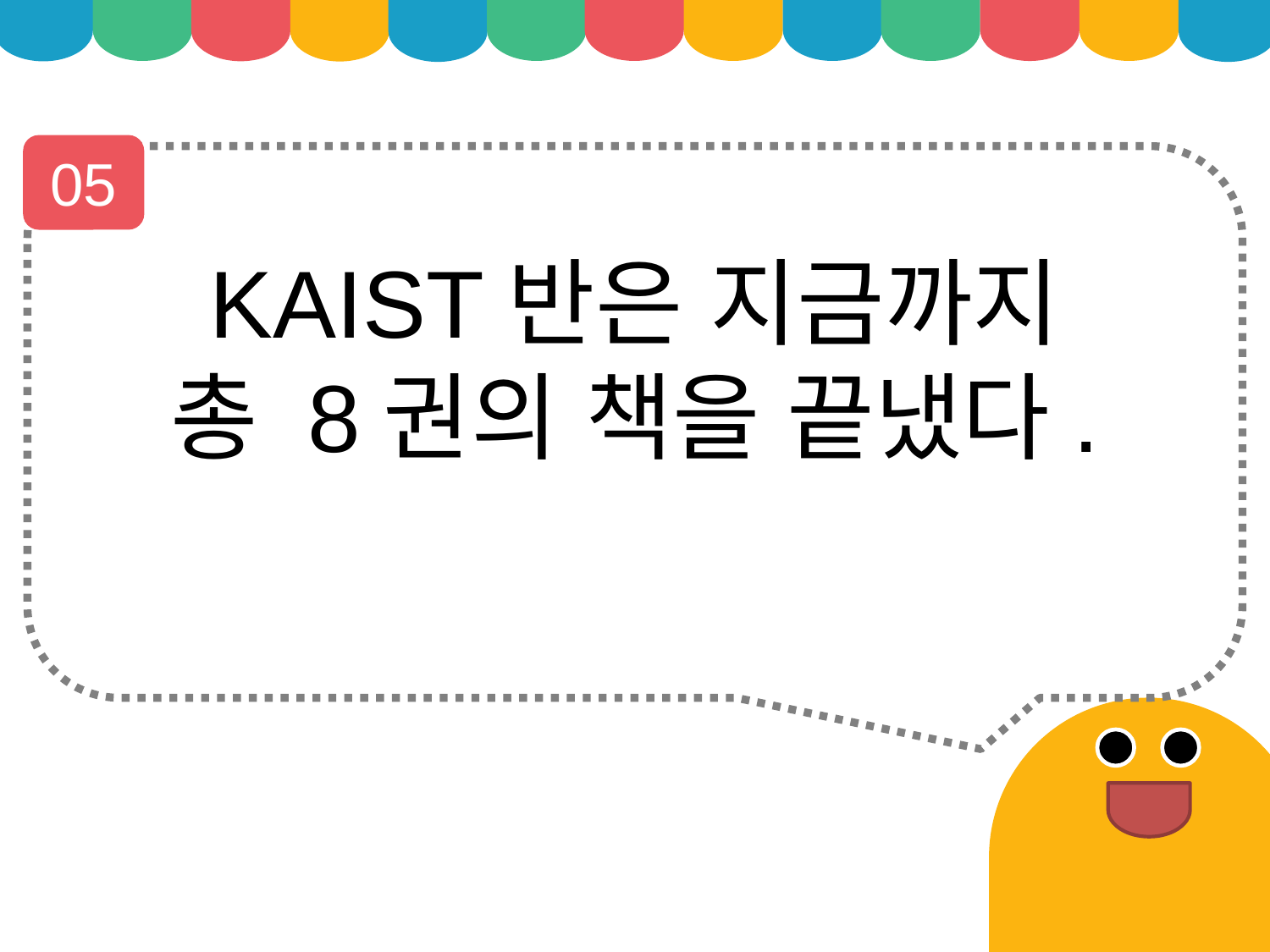

05

KAIST반은 지금까지
총 8권의 책을 끝냈다.